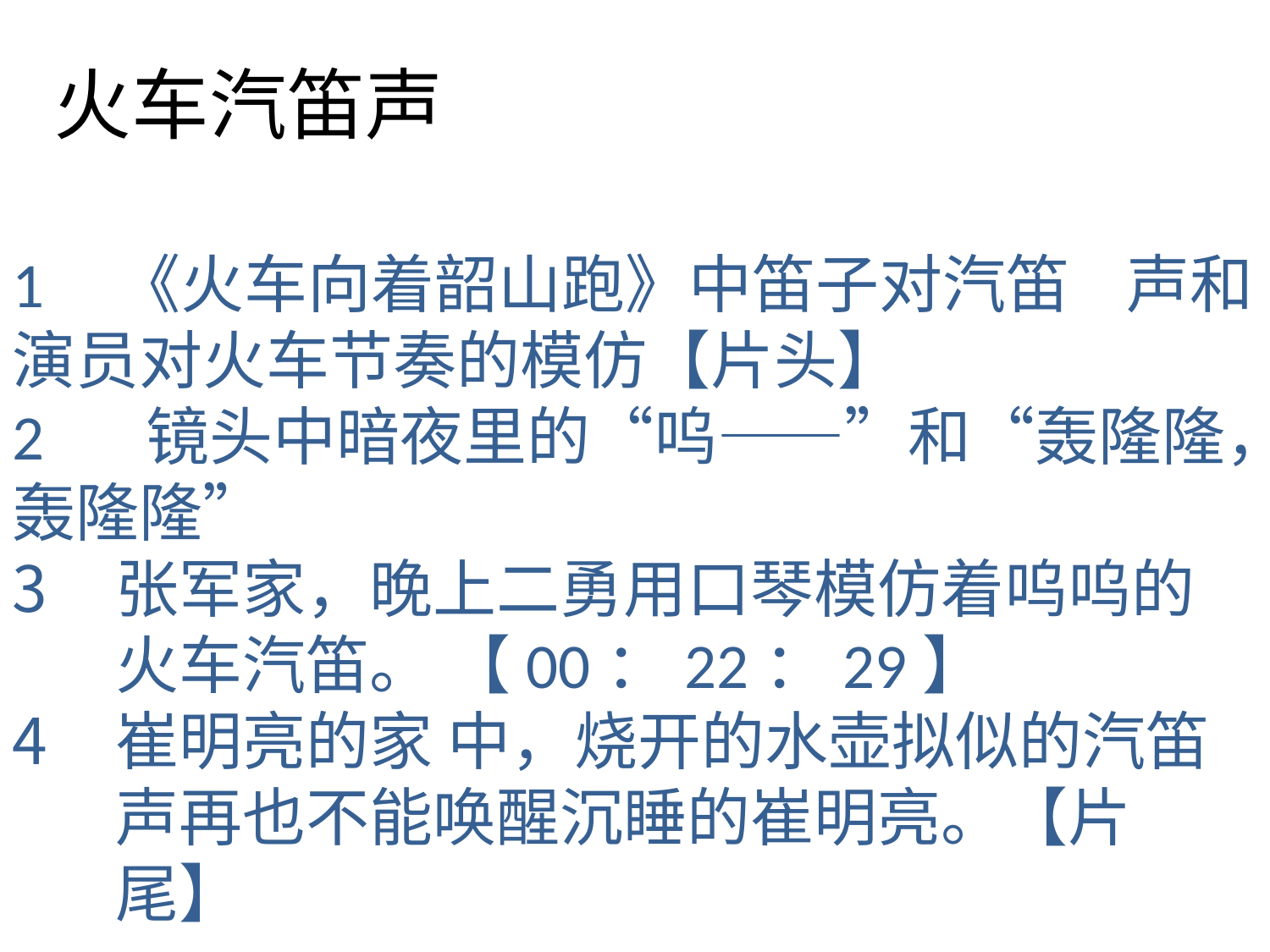

火车汽笛声
1    《火车向着韶山跑》中笛子对汽笛    声和演员对火车节奏的模仿【片头】
2      镜头中暗夜里的“呜——”和“轰隆隆，轰隆隆”
张军家，晚上二勇用口琴模仿着呜呜的火车汽笛。 【00：22：29】
崔明亮的家 中，烧开的水壶拟似的汽笛声再也不能唤醒沉睡的崔明亮。【片尾】